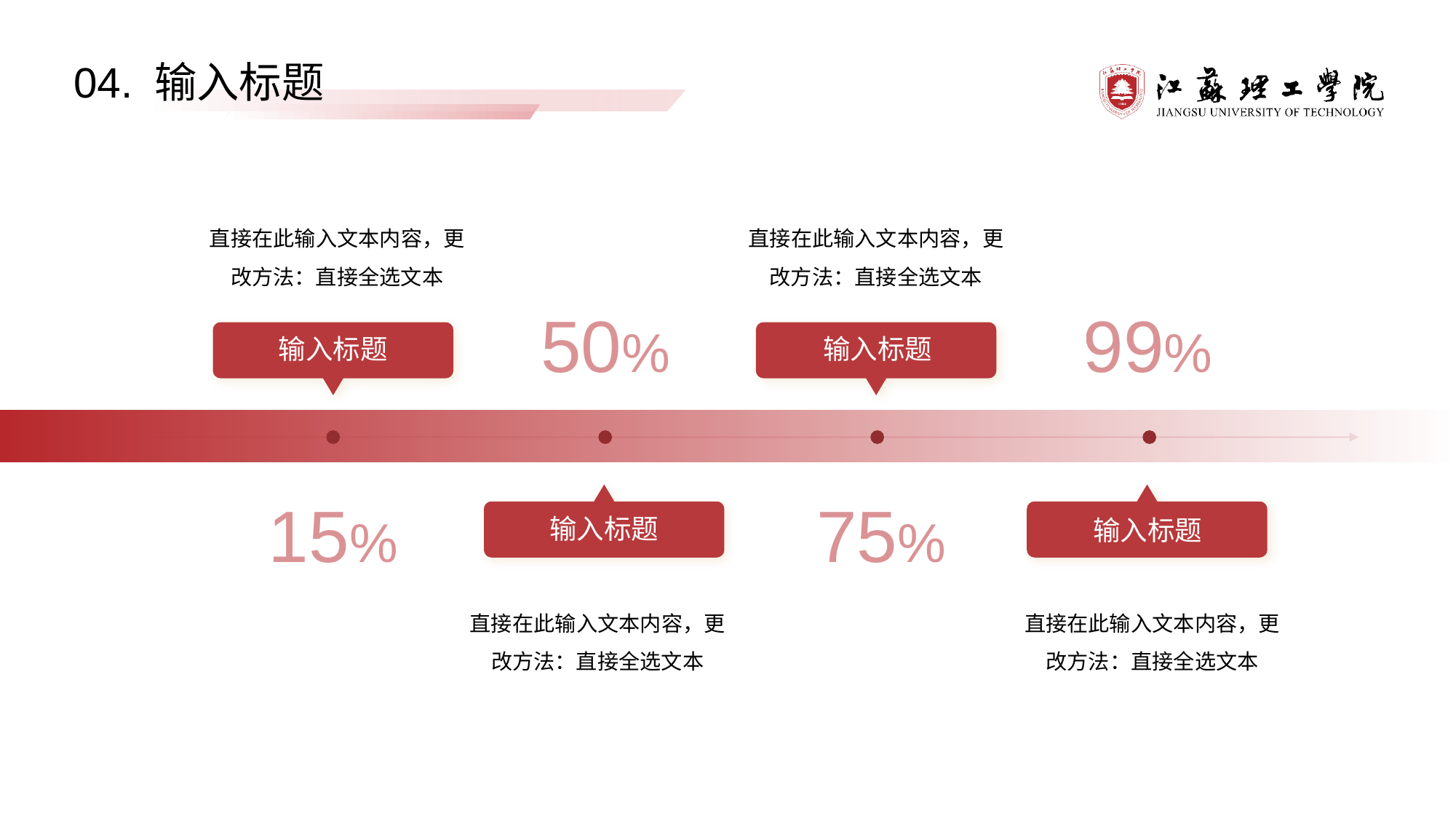

04. 输入标题
直接在此输入文本内容，更改方法：直接全选文本
直接在此输入文本内容，更改方法：直接全选文本
50%
99%

输入标题
输入标题

15%

75%

输入标题
输入标题
直接在此输入文本内容，更改方法：直接全选文本
直接在此输入文本内容，更改方法：直接全选文本